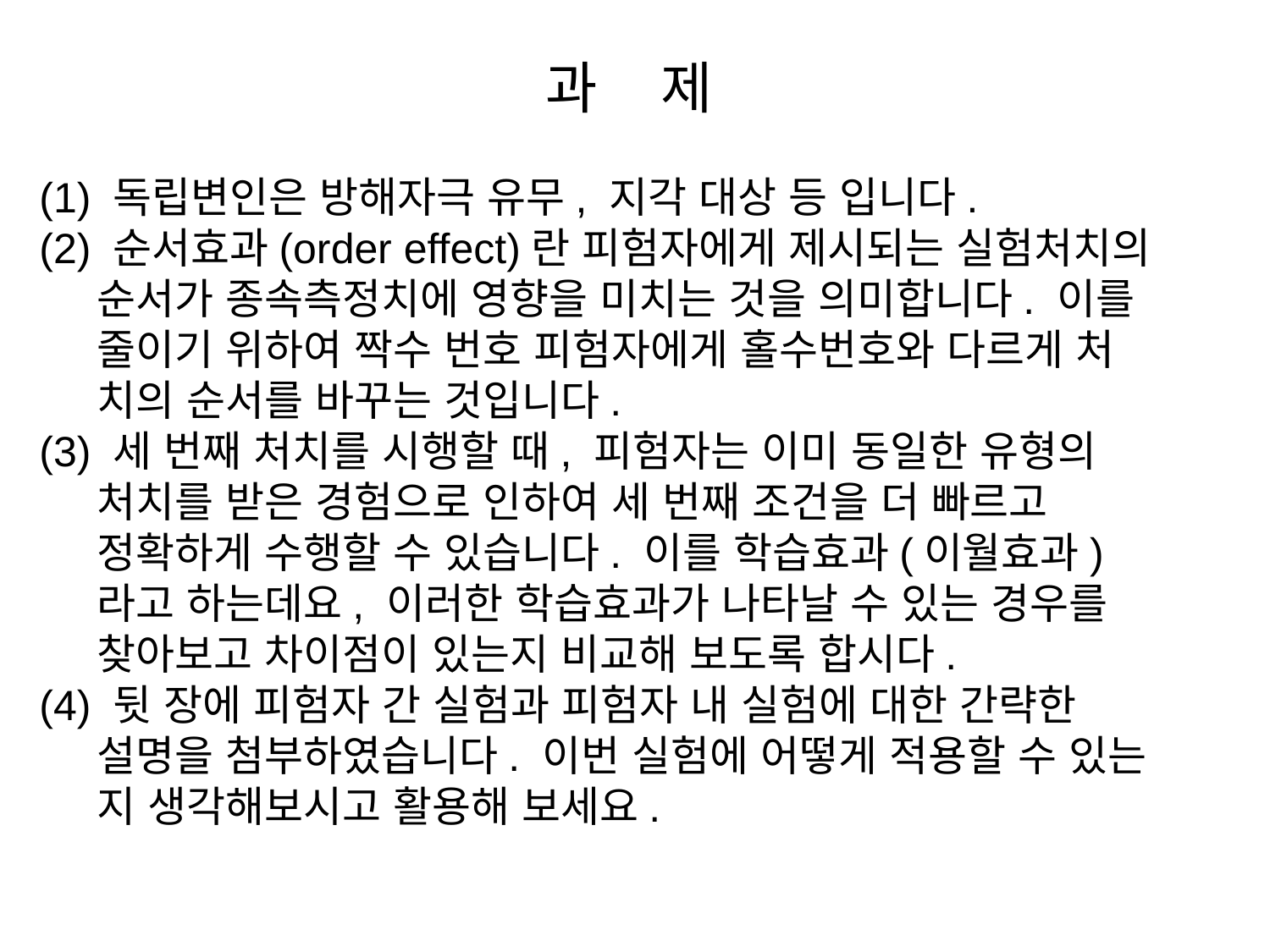

과    제

 (1) 독립변인은 방해자극 유무, 지각 대상 등 입니다.
 (2) 순서효과(order effect)란 피험자에게 제시되는 실험처치의
     순서가 종속측정치에 영향을 미치는 것을 의미합니다. 이를
     줄이기 위하여 짝수 번호 피험자에게 홀수번호와 다르게 처
     치의 순서를 바꾸는 것입니다.
 (3) 세 번째 처치를 시행할 때, 피험자는 이미 동일한 유형의
     처치를 받은 경험으로 인하여 세 번째 조건을 더 빠르고
     정확하게 수행할 수 있습니다. 이를 학습효과(이월효과)
     라고 하는데요, 이러한 학습효과가 나타날 수 있는 경우를
     찾아보고 차이점이 있는지 비교해 보도록 합시다.
 (4) 뒷 장에 피험자 간 실험과 피험자 내 실험에 대한 간략한
     설명을 첨부하였습니다. 이번 실험에 어떻게 적용할 수 있는
     지 생각해보시고 활용해 보세요.